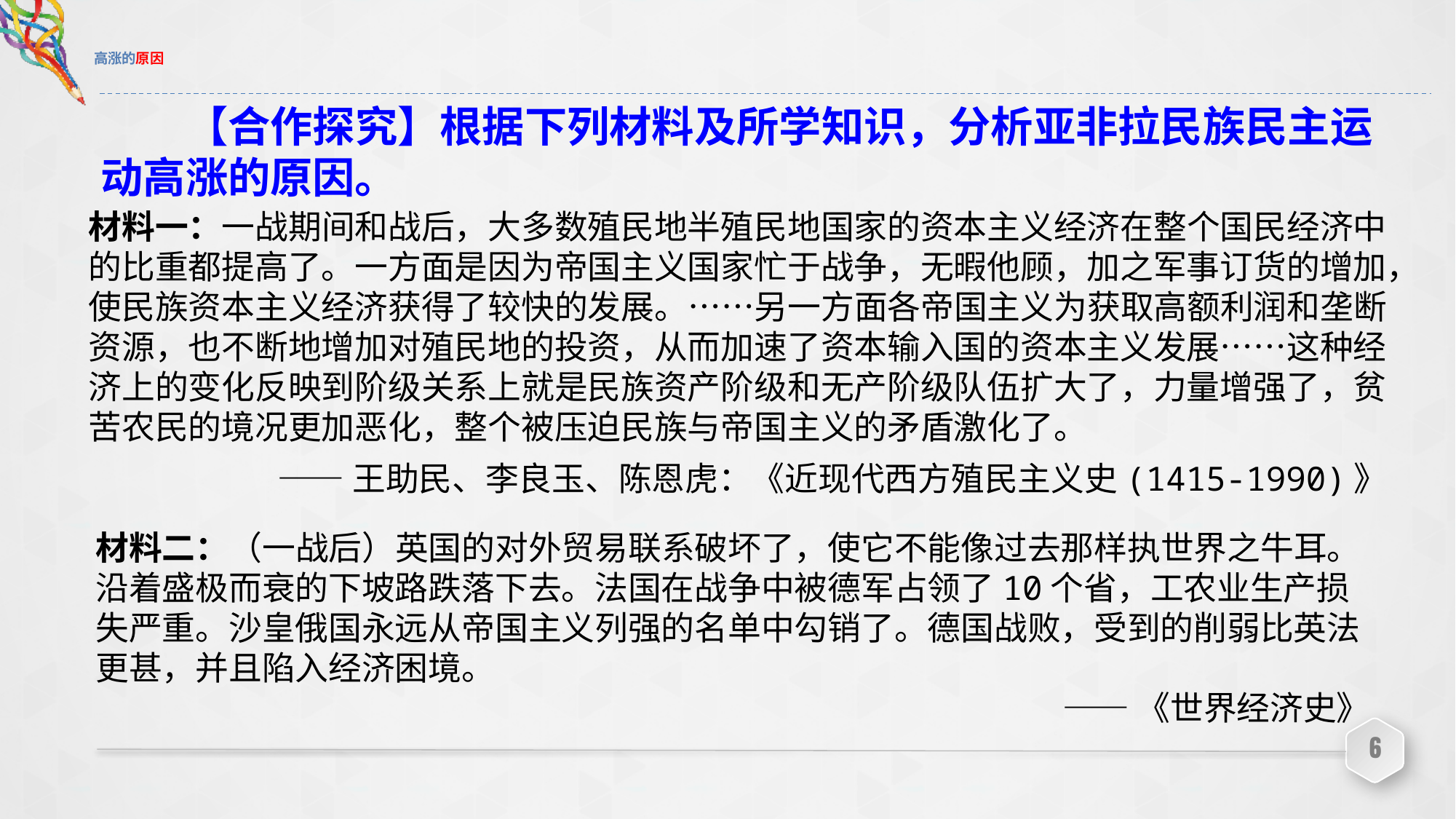

# 高涨的原因
【合作探究】根据下列材料及所学知识，分析亚非拉民族民主运动高涨的原因。
材料一：一战期间和战后，大多数殖民地半殖民地国家的资本主义经济在整个国民经济中的比重都提高了。一方面是因为帝国主义国家忙于战争，无暇他顾，加之军事订货的增加，使民族资本主义经济获得了较快的发展。……另一方面各帝国主义为获取高额利润和垄断资源，也不断地增加对殖民地的投资，从而加速了资本输入国的资本主义发展……这种经济上的变化反映到阶级关系上就是民族资产阶级和无产阶级队伍扩大了，力量增强了，贫苦农民的境况更加恶化，整个被压迫民族与帝国主义的矛盾激化了。
——王助民、李良玉、陈恩虎：《近现代西方殖民主义史(1415-1990)》
材料二：（一战后）英国的对外贸易联系破坏了，使它不能像过去那样执世界之牛耳。沿着盛极而衰的下坡路跌落下去。法国在战争中被德军占领了10个省，工农业生产损失严重。沙皇俄国永远从帝国主义列强的名单中勾销了。德国战败，受到的削弱比英法更甚，并且陷入经济困境。
——《世界经济史》
6